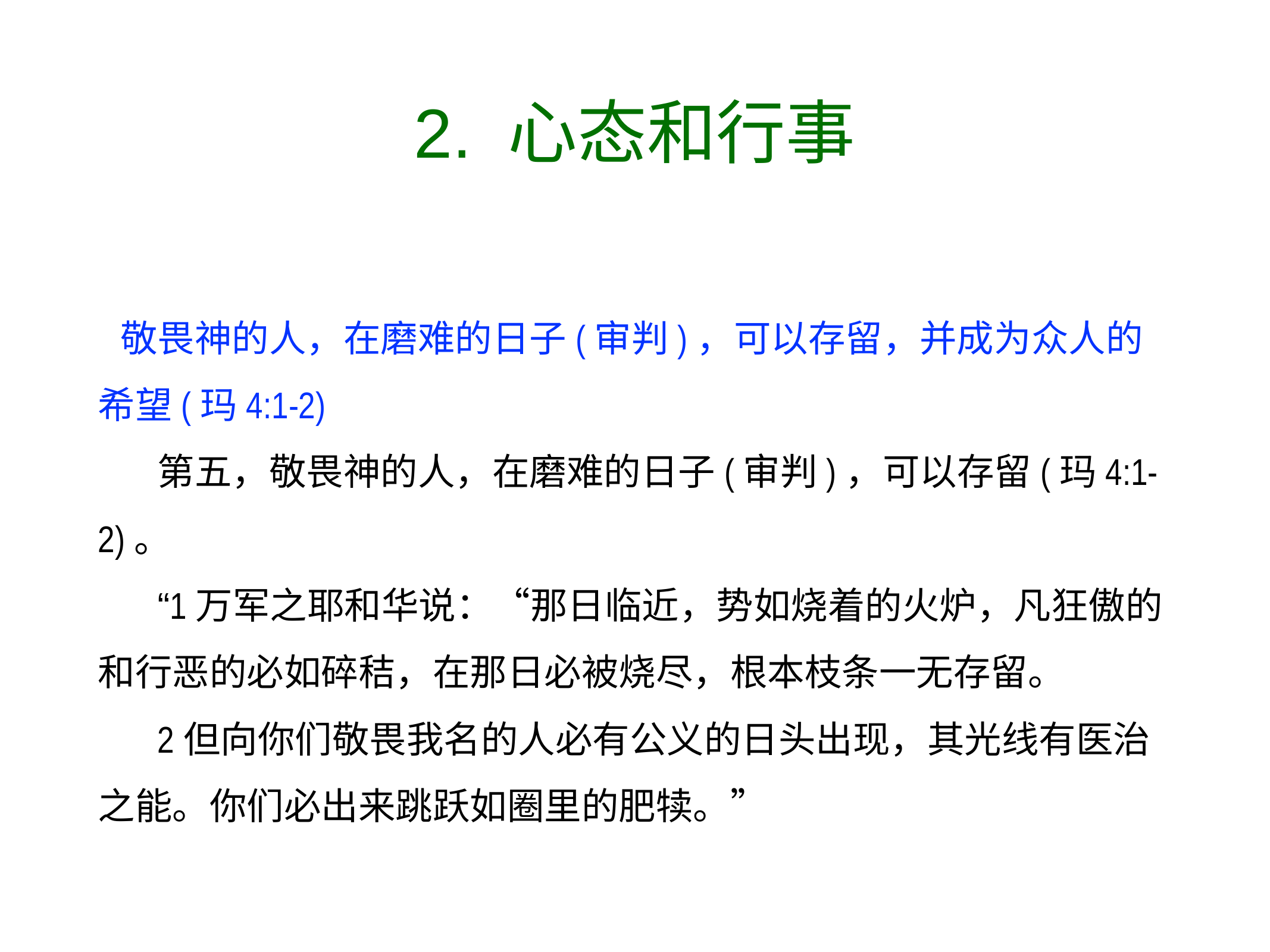

# 2. 心态和行事
敬畏神的人，在磨难的日子(审判)，可以存留，并成为众人的希望(玛4:1-2)
第五，敬畏神的人，在磨难的日子(审判)，可以存留(玛4:1-2)。
“1万军之耶和华说：“那日临近，势如烧着的火炉，凡狂傲的和行恶的必如碎秸，在那日必被烧尽，根本枝条一无存留。
2但向你们敬畏我名的人必有公义的日头出现，其光线有医治之能。你们必出来跳跃如圈里的肥犊。”